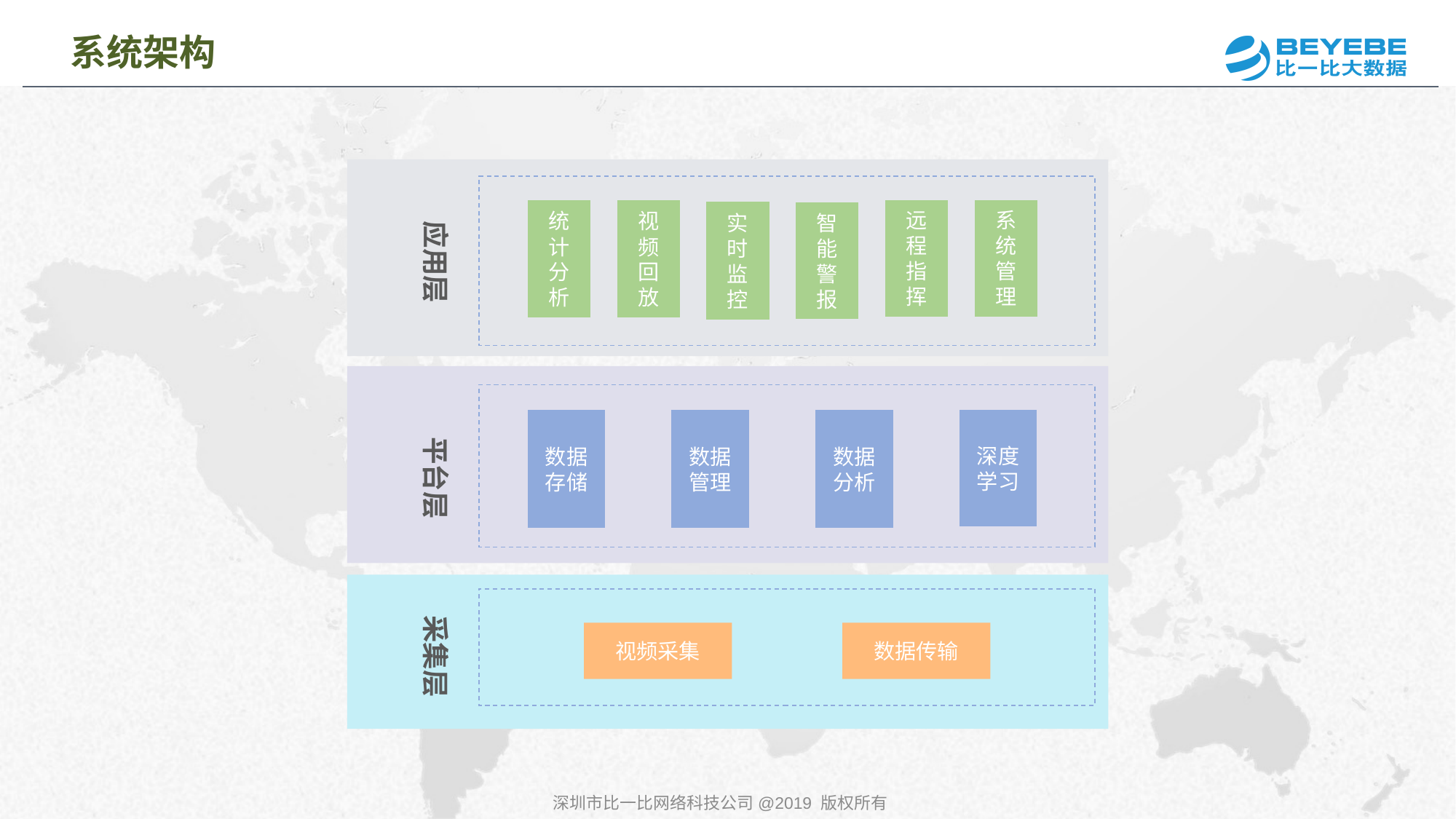

系统架构

统计分析
视频回放
远程指挥
系统管理
实时监控
智能警报
应用层

数据存储
数据管理
数据分析
深度学习
平台层

采集层
视频采集
数据传输